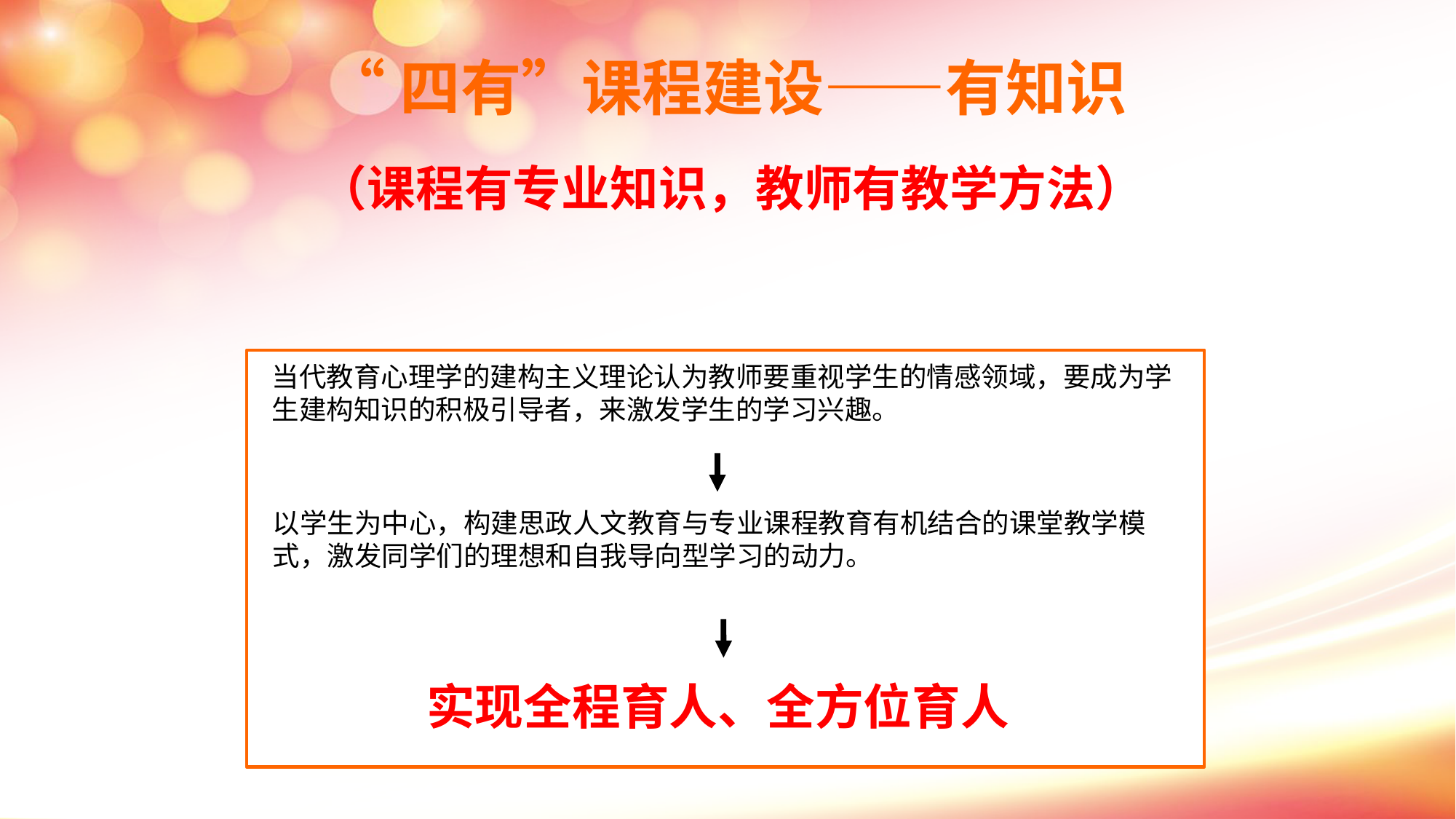

“四有”课程建设——有知识

（课程有专业知识，教师有教学方法）

当代教育心理学的建构主义理论认为教师要重视学生的情感领域，要成为学生建构知识的积极引导者，来激发学生的学习兴趣。
以学生为中心，构建思政人文教育与专业课程教育有机结合的课堂教学模式，激发同学们的理想和自我导向型学习的动力。
实现全程育人、全方位育人